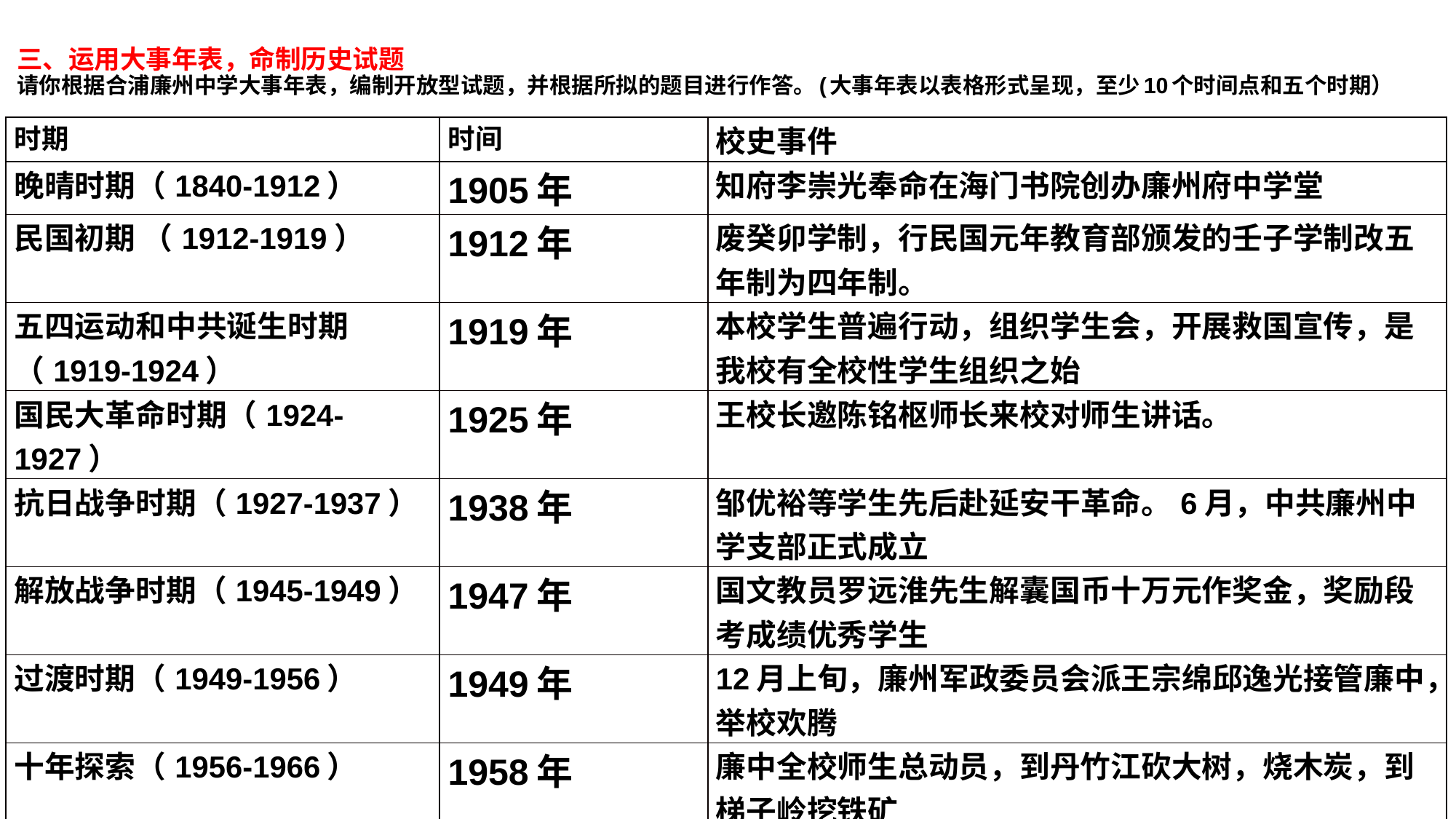

# 三、运用大事年表，命制历史试题 请你根据合浦廉州中学大事年表，编制开放型试题，并根据所拟的题目进行作答。(大事年表以表格形式呈现，至少10个时间点和五个时期）
| 时期 | 时间 | 校史事件 |
| --- | --- | --- |
| 晚晴时期（1840-1912） | 1905年 | 知府李崇光奉命在海门书院创办廉州府中学堂 |
| 民国初期 （1912-1919） | 1912年 | 废癸卯学制，行民国元年教育部颁发的壬子学制改五年制为四年制。 |
| 五四运动和中共诞生时期 （1919-1924） | 1919年 | 本校学生普遍行动，组织学生会，开展救国宣传，是我校有全校性学生组织之始 |
| 国民大革命时期（1924-1927） | 1925年 | 王校长邀陈铭枢师长来校对师生讲话。 |
| 抗日战争时期（1927-1937） | 1938年 | 邹优裕等学生先后赴延安干革命。6月，中共廉州中学支部正式成立 |
| 解放战争时期（1945-1949） | 1947年 | 国文教员罗远淮先生解囊国币十万元作奖金，奖励段考成绩优秀学生 |
| 过渡时期（1949-1956） | 1949年 | 12月上旬，廉州军政委员会派王宗绵邱逸光接管廉中，举校欢腾 |
| 十年探索（1956-1966） | 1958年 | 廉中全校师生总动员，到丹竹江砍大树，烧木炭，到梯子岭挖铁矿 |
| 文化大革命时期（1966-1976） | 1966年 | 秋，我校红卫兵组织成立，高中停招新生。冬，我校红卫兵大都外出串连 |
| 社会主义现代化建设新时期（1976年至今） | 1977年 | 冬，高考恢复，在我校设考场 |